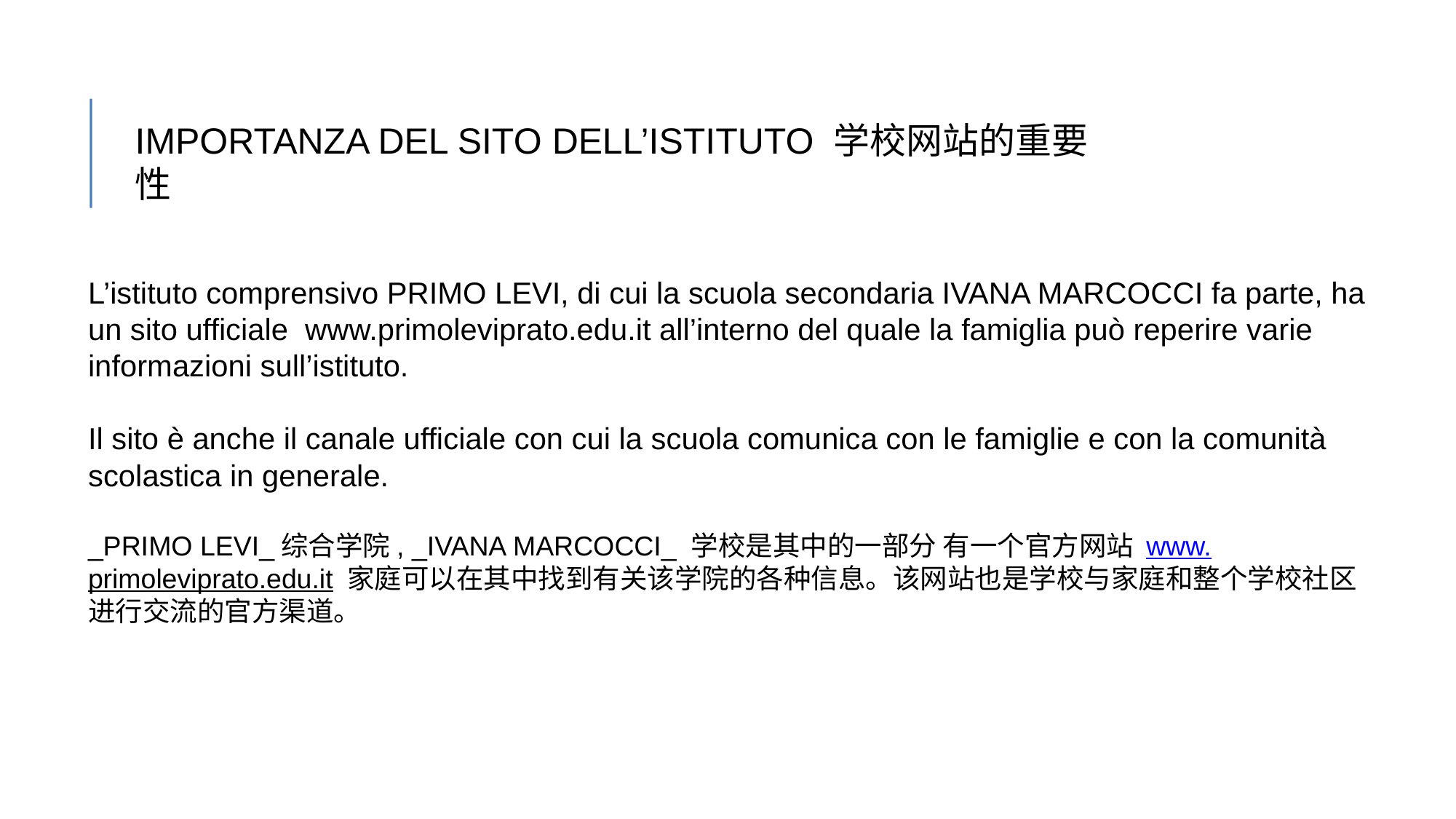

IMPORTANZA DEL SITO DELL’ISTITUTO 学校网站的重要性
L’istituto comprensivo PRIMO LEVI, di cui la scuola secondaria IVANA MARCOCCI fa parte, ha un sito ufficiale  www.primoleviprato.edu.it all’interno del quale la famiglia può reperire varie informazioni sull’istituto.

Il sito è anche il canale ufficiale con cui la scuola comunica con le famiglie e con la comunità scolastica in generale.

_PRIMO LEVI_综合学院, _IVANA MARCOCCI_ 学校是其中的一部分 有一个官方网站 www.primoleviprato.edu.it 家庭可以在其中找到有关该学院的各种信息。该网站也是学校与家庭和整个学校社区进行交流的官方渠道。